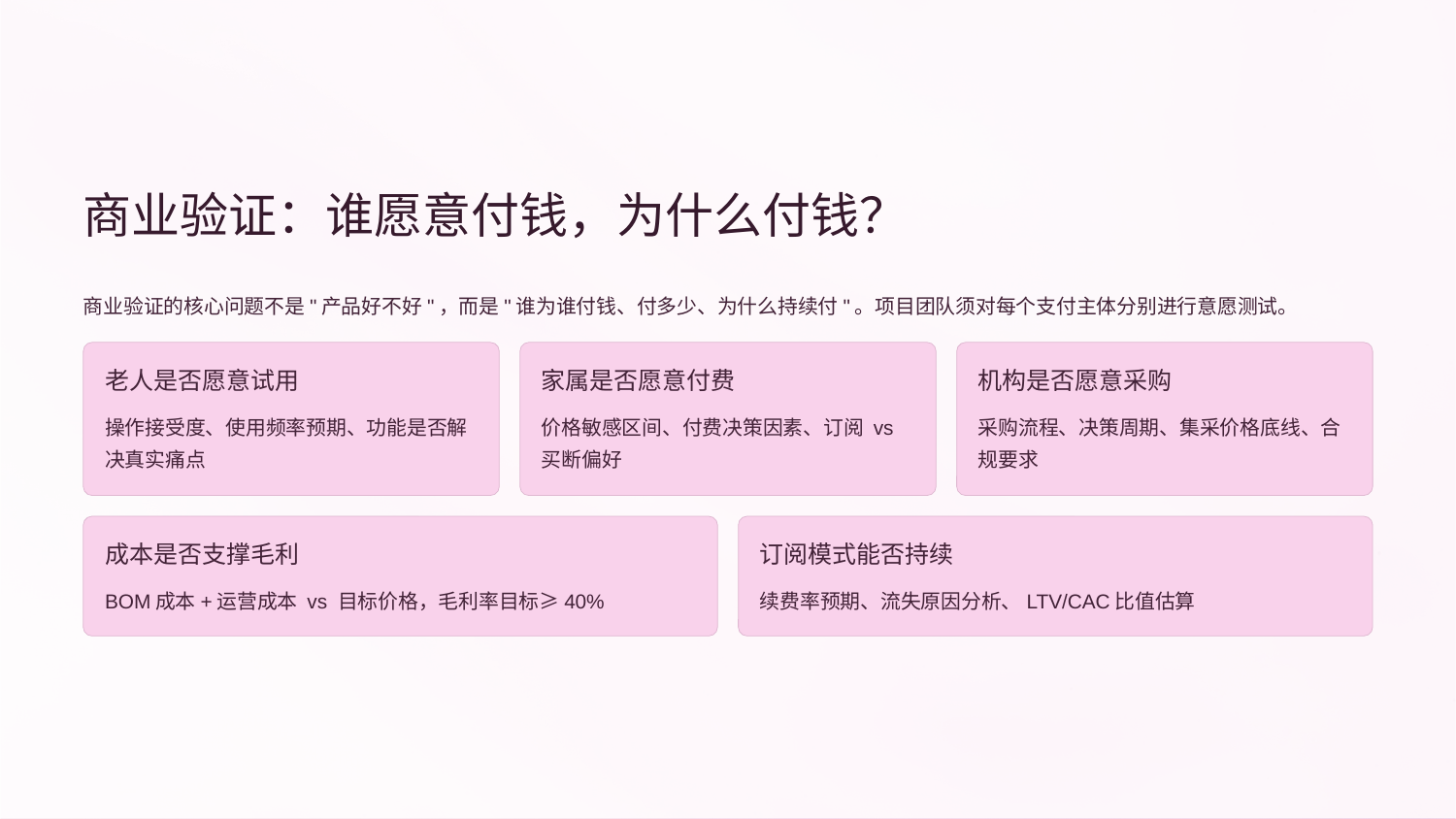

商业验证：谁愿意付钱，为什么付钱？
商业验证的核心问题不是"产品好不好"，而是"谁为谁付钱、付多少、为什么持续付"。项目团队须对每个支付主体分别进行意愿测试。

老人是否愿意试用
家属是否愿意付费
机构是否愿意采购
操作接受度、使用频率预期、功能是否解决真实痛点
价格敏感区间、付费决策因素、订阅 vs 买断偏好
采购流程、决策周期、集采价格底线、合规要求

成本是否支撑毛利
订阅模式能否持续
BOM成本+运营成本 vs 目标价格，毛利率目标≥40%
续费率预期、流失原因分析、LTV/CAC比值估算